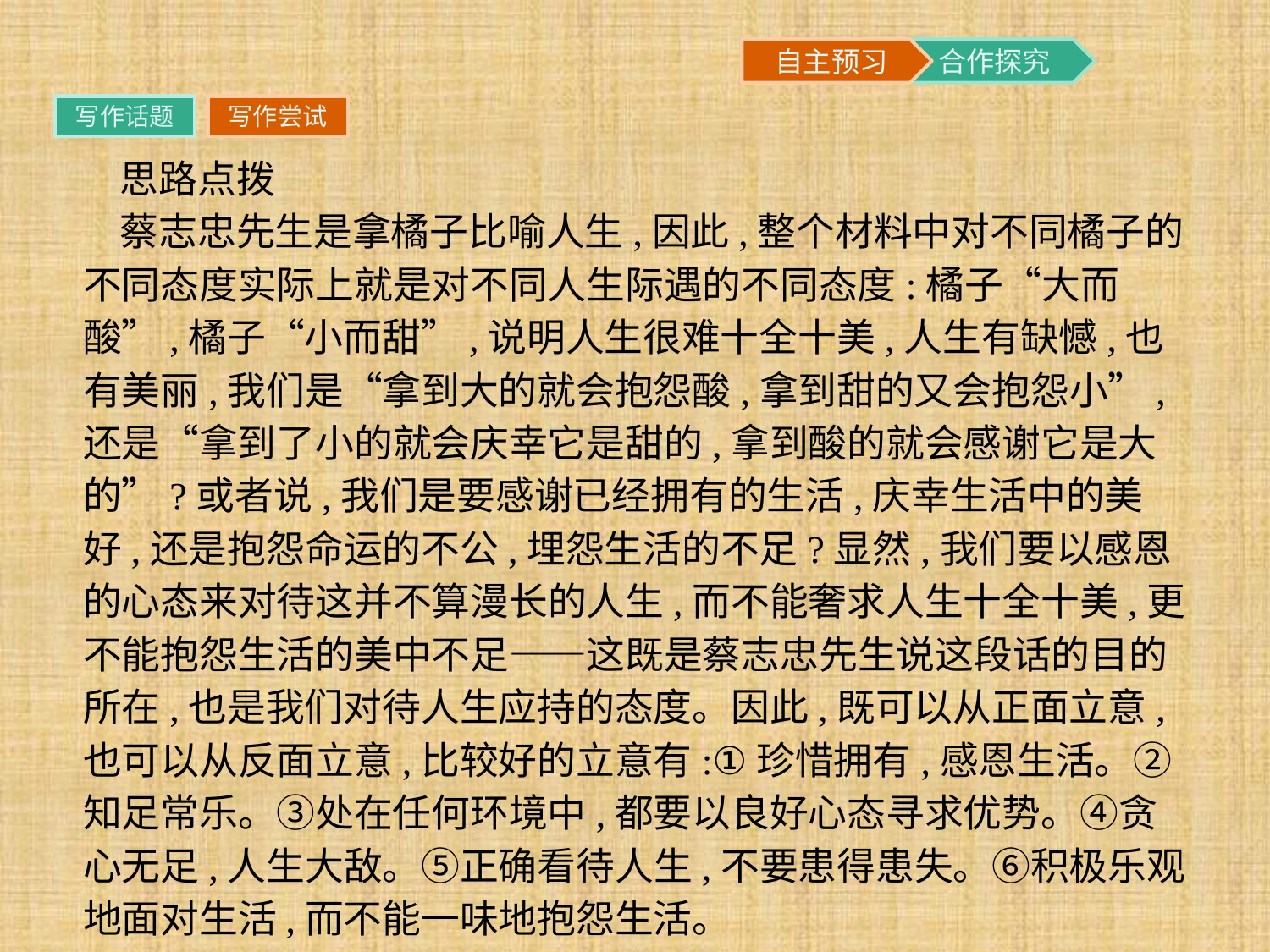

写作话题
写作尝试
思路点拨
蔡志忠先生是拿橘子比喻人生,因此,整个材料中对不同橘子的不同态度实际上就是对不同人生际遇的不同态度:橘子“大而酸”,橘子“小而甜”,说明人生很难十全十美,人生有缺憾,也有美丽,我们是“拿到大的就会抱怨酸,拿到甜的又会抱怨小”,还是“拿到了小的就会庆幸它是甜的,拿到酸的就会感谢它是大的”?或者说,我们是要感谢已经拥有的生活,庆幸生活中的美好,还是抱怨命运的不公,埋怨生活的不足?显然,我们要以感恩的心态来对待这并不算漫长的人生,而不能奢求人生十全十美,更不能抱怨生活的美中不足——这既是蔡志忠先生说这段话的目的所在,也是我们对待人生应持的态度。因此,既可以从正面立意,也可以从反面立意,比较好的立意有:①珍惜拥有,感恩生活。②知足常乐。③处在任何环境中,都要以良好心态寻求优势。④贪心无足,人生大敌。⑤正确看待人生,不要患得患失。⑥积极乐观地面对生活,而不能一味地抱怨生活。